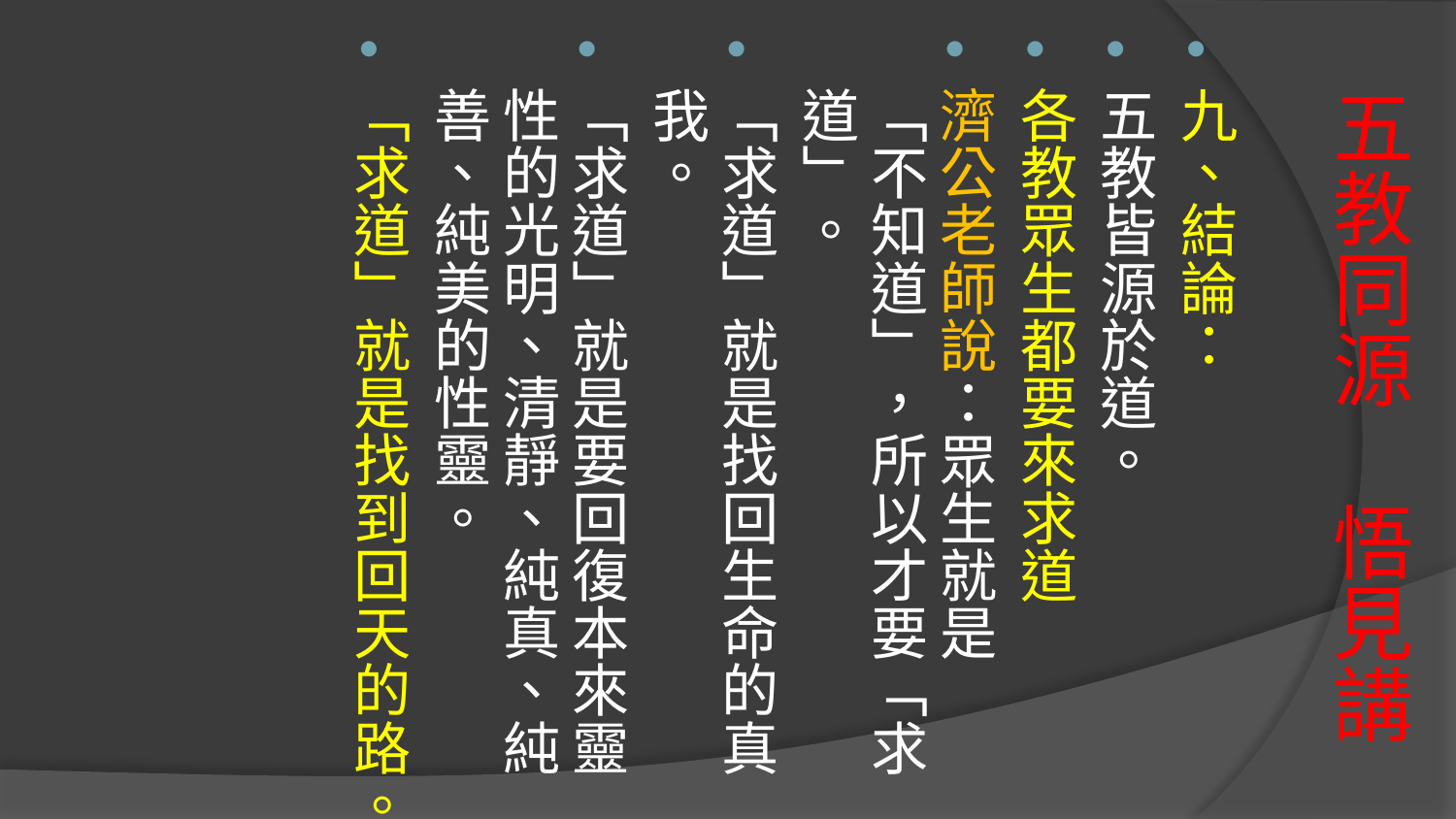

九、結論：
五教皆源於道。
各教眾生都要來求道
濟公老師說：眾生就是 「不知道」，所以才要「求道」。
「求道」就是找回生命的真我。
「求道」就是要回復本來靈性的光明、清靜、純真、純善、純美的性靈。
「求道」就是找到回天的路。

# 五教同源     悟見講